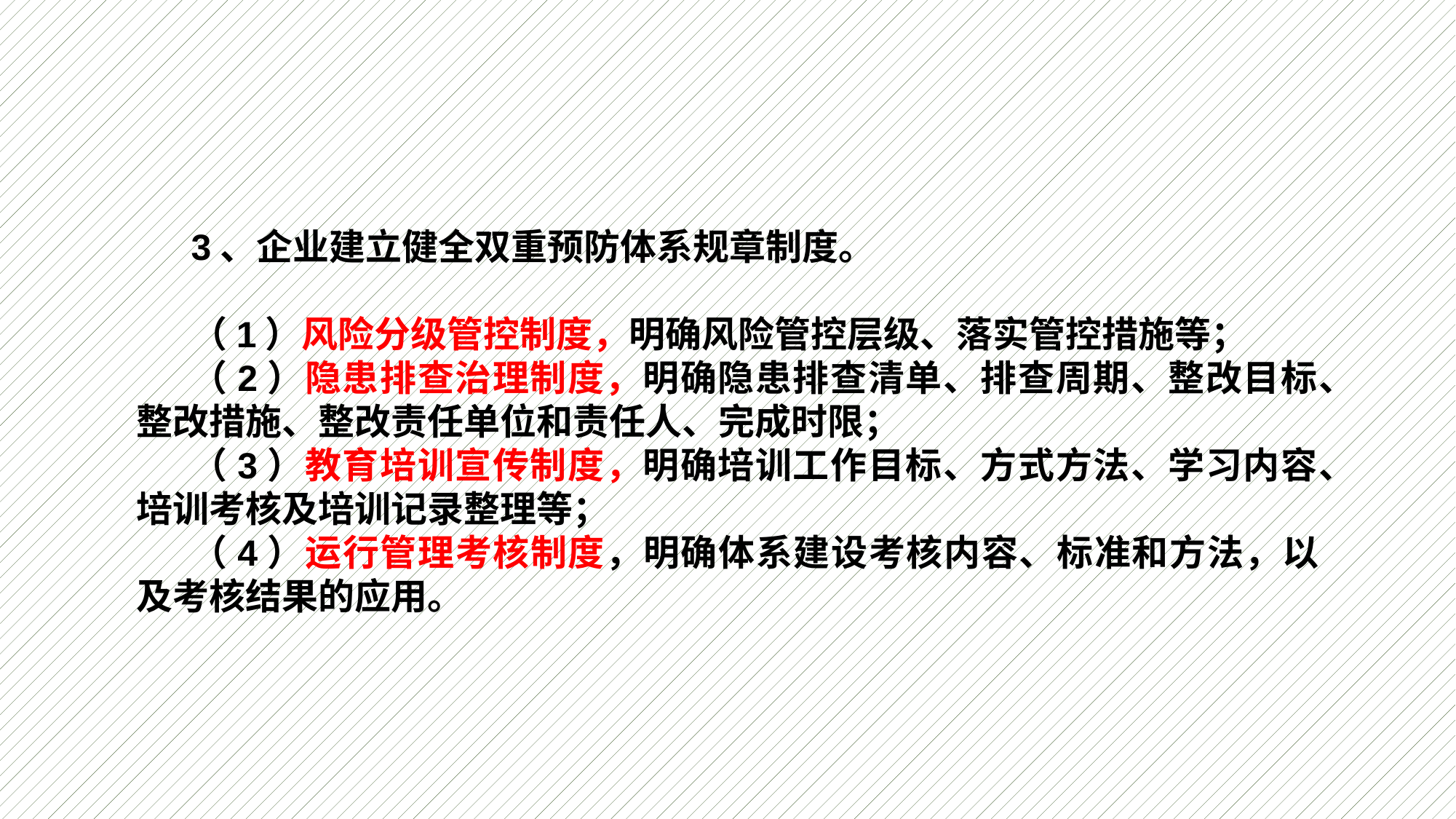

3、企业建立健全双重预防体系规章制度。

（1）风险分级管控制度，明确风险管控层级、落实管控措施等；
（2）隐患排查治理制度，明确隐患排查清单、排查周期、整改目标、整改措施、整改责任单位和责任人、完成时限；
（3）教育培训宣传制度，明确培训工作目标、方式方法、学习内容、培训考核及培训记录整理等；
（4）运行管理考核制度，明确体系建设考核内容、标准和方法，以及考核结果的应用。